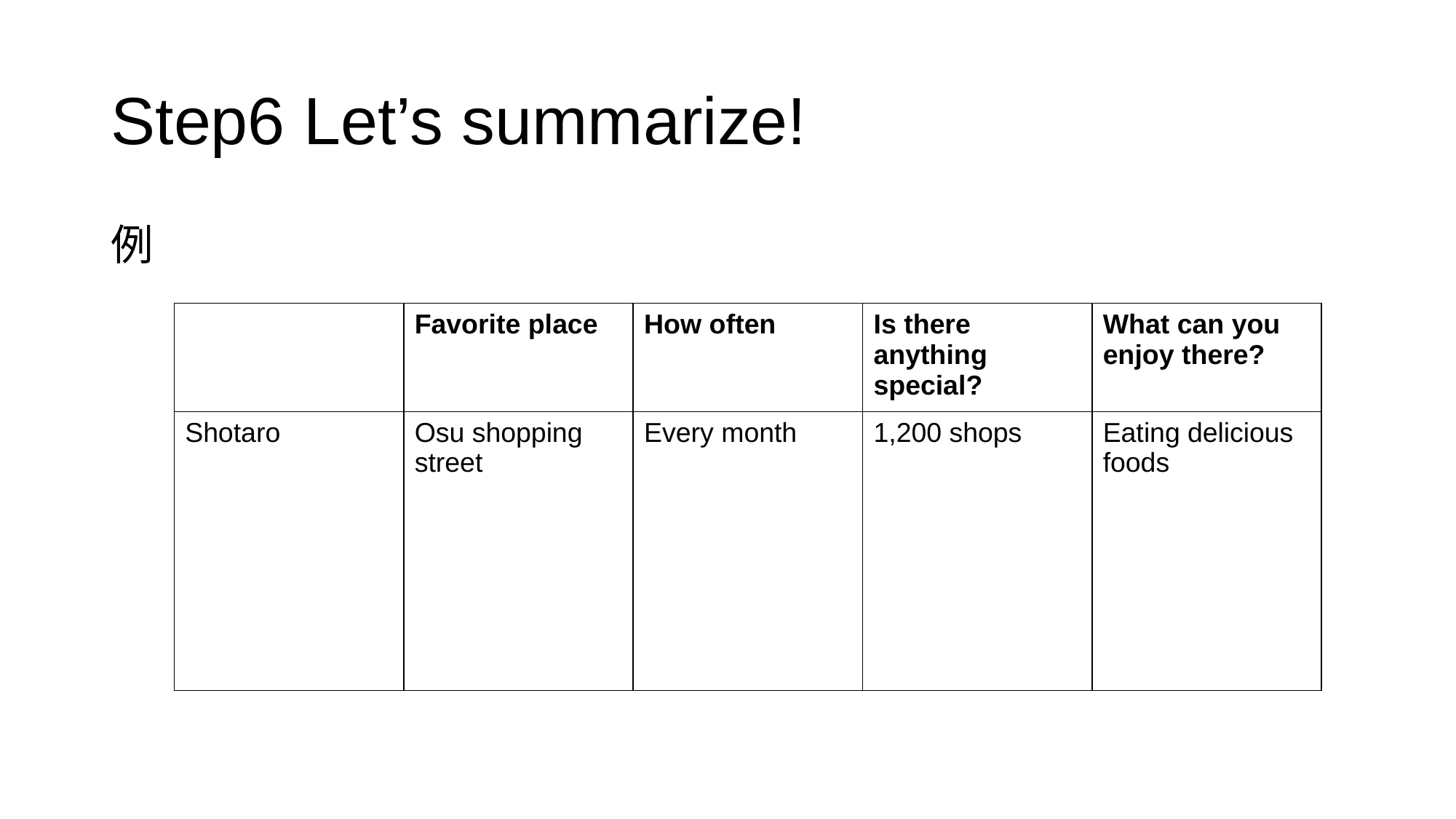

# Step6 Let’s summarize!
例

|  | Favorite place | How often | Is there anything special? | What can you enjoy there? |
| --- | --- | --- | --- | --- |
| Shotaro | Osu shopping street | Every month | 1,200 shops | Eating delicious foods |